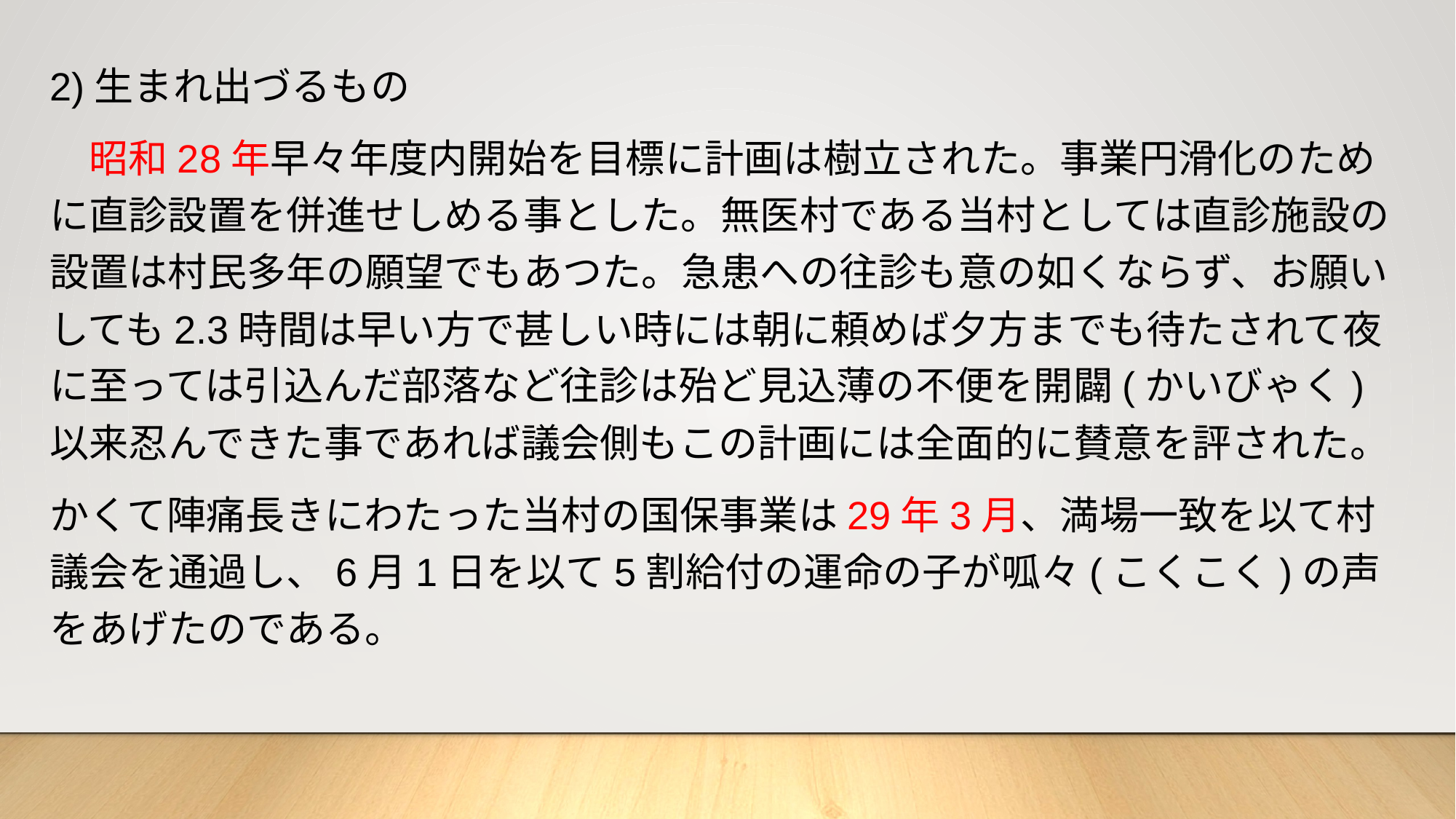

2)生まれ出づるもの
　昭和28年早々年度内開始を目標に計画は樹立された。事業円滑化のために直診設置を併進せしめる事とした。無医村である当村としては直診施設の設置は村民多年の願望でもあつた。急患への往診も意の如くならず、お願いしても2.3時間は早い方で甚しい時には朝に頼めば夕方までも待たされて夜に至っては引込んだ部落など往診は殆ど見込薄の不便を開闢(かいびゃく)以来忍んできた事であれば議会側もこの計画には全面的に賛意を評された。
かくて陣痛長きにわたった当村の国保事業は29年3月、満場一致を以て村議会を通過し、6月1日を以て5割給付の運命の子が呱々(こくこく)の声をあげたのである。